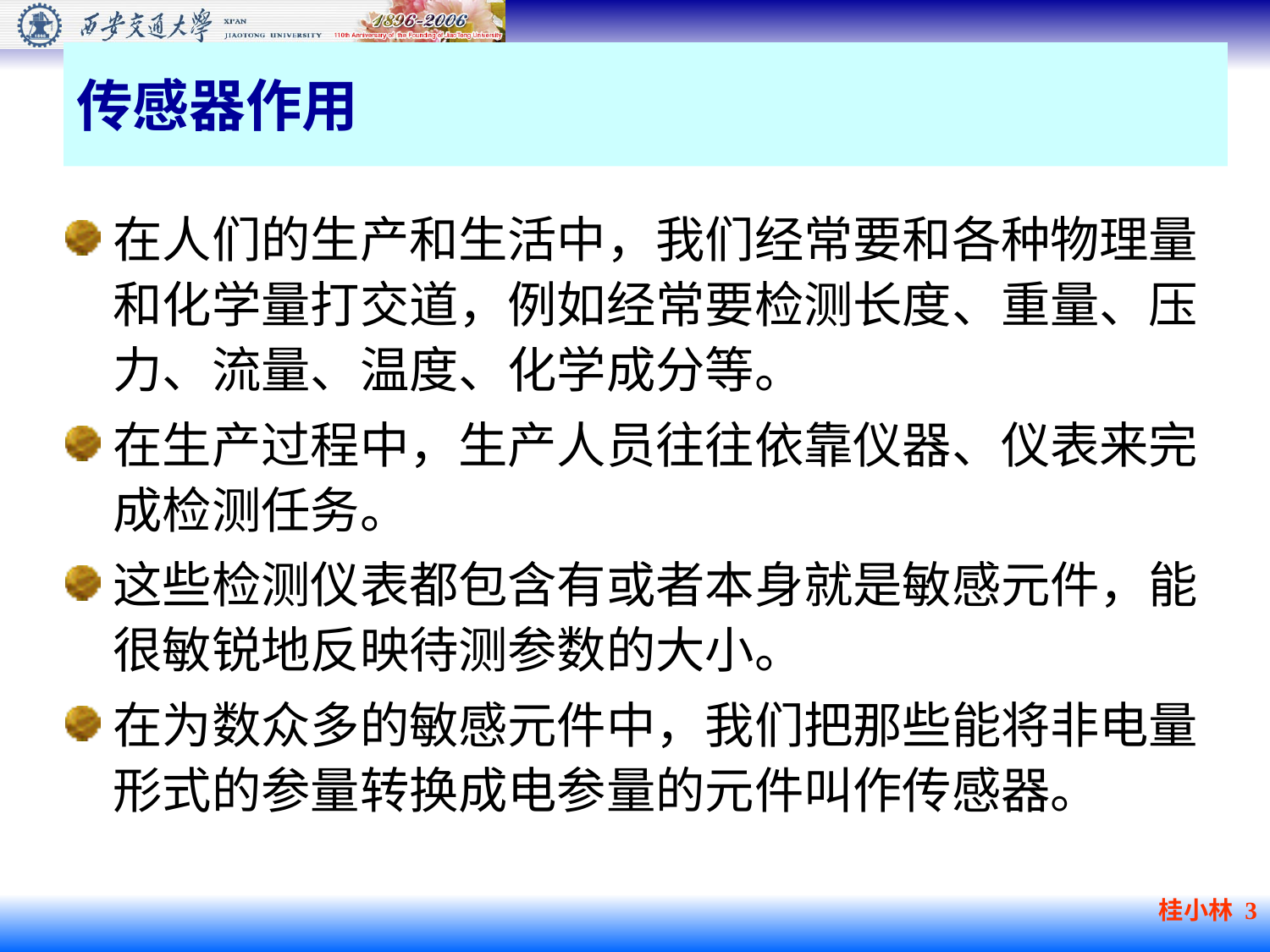

传感器作用
在人们的生产和生活中，我们经常要和各种物理量和化学量打交道，例如经常要检测长度、重量、压力、流量、温度、化学成分等。
在生产过程中，生产人员往往依靠仪器、仪表来完成检测任务。
这些检测仪表都包含有或者本身就是敏感元件，能很敏锐地反映待测参数的大小。
在为数众多的敏感元件中，我们把那些能将非电量形式的参量转换成电参量的元件叫作传感器。
桂小林 3